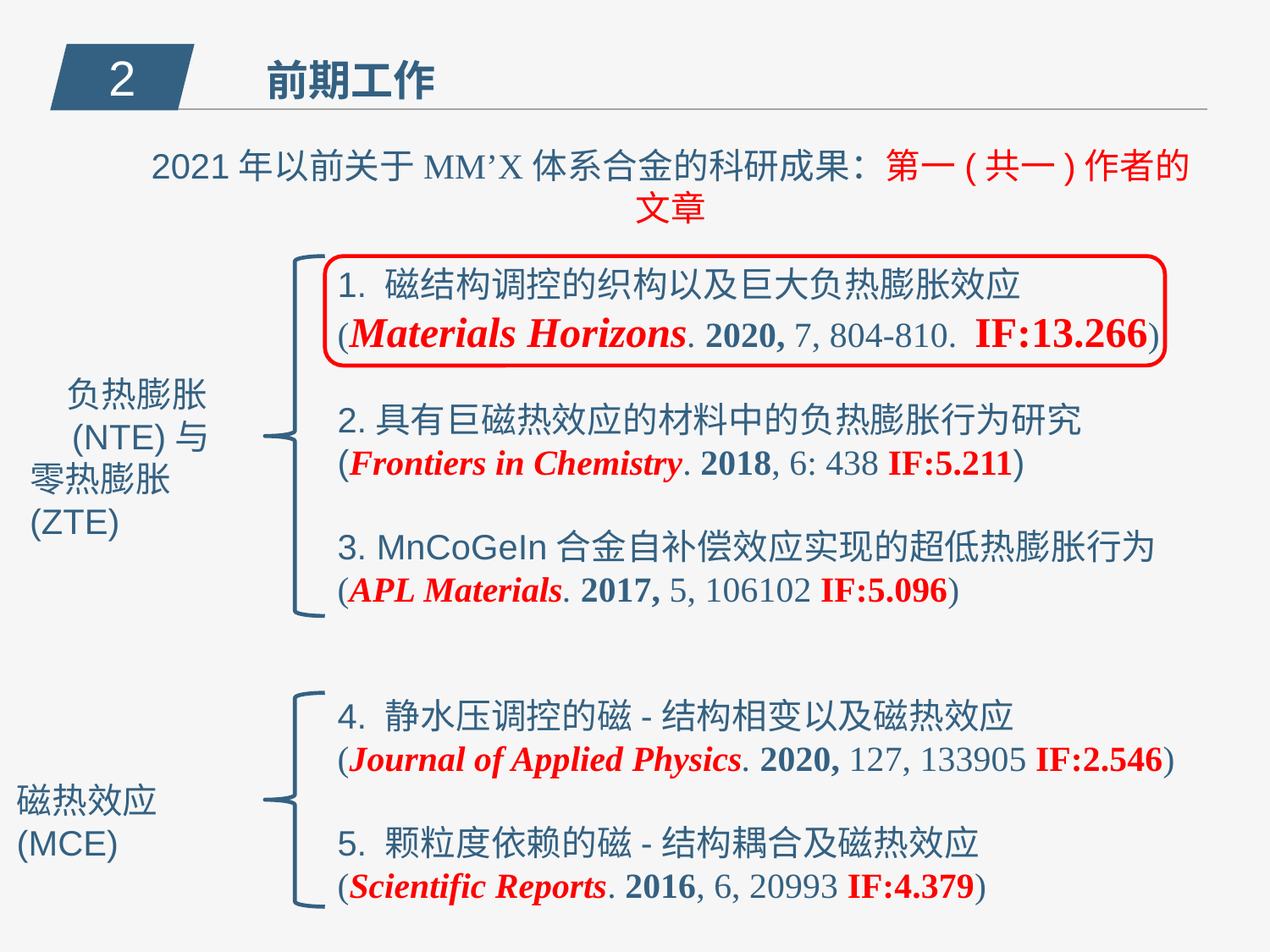

2

前期工作
2021年以前关于MM’X体系合金的科研成果：第一(共一)作者的文章

1. 磁结构调控的织构以及巨大负热膨胀效应
(Materials Horizons. 2020, 7, 804-810.  IF:13.266)

2.具有巨磁热效应的材料中的负热膨胀行为研究
(Frontiers in Chemistry. 2018, 6: 438 IF:5.211)

3. MnCoGeIn合金自补偿效应实现的超低热膨胀行为
(APL Materials. 2017, 5, 106102 IF:5.096)

4. 静水压调控的磁-结构相变以及磁热效应
(Journal of Applied Physics. 2020, 127, 133905 IF:2.546)

5. 颗粒度依赖的磁-结构耦合及磁热效应
(Scientific Reports. 2016, 6, 20993 IF:4.379)

负热膨胀(NTE)与
零热膨胀(ZTE)
磁热效应(MCE)